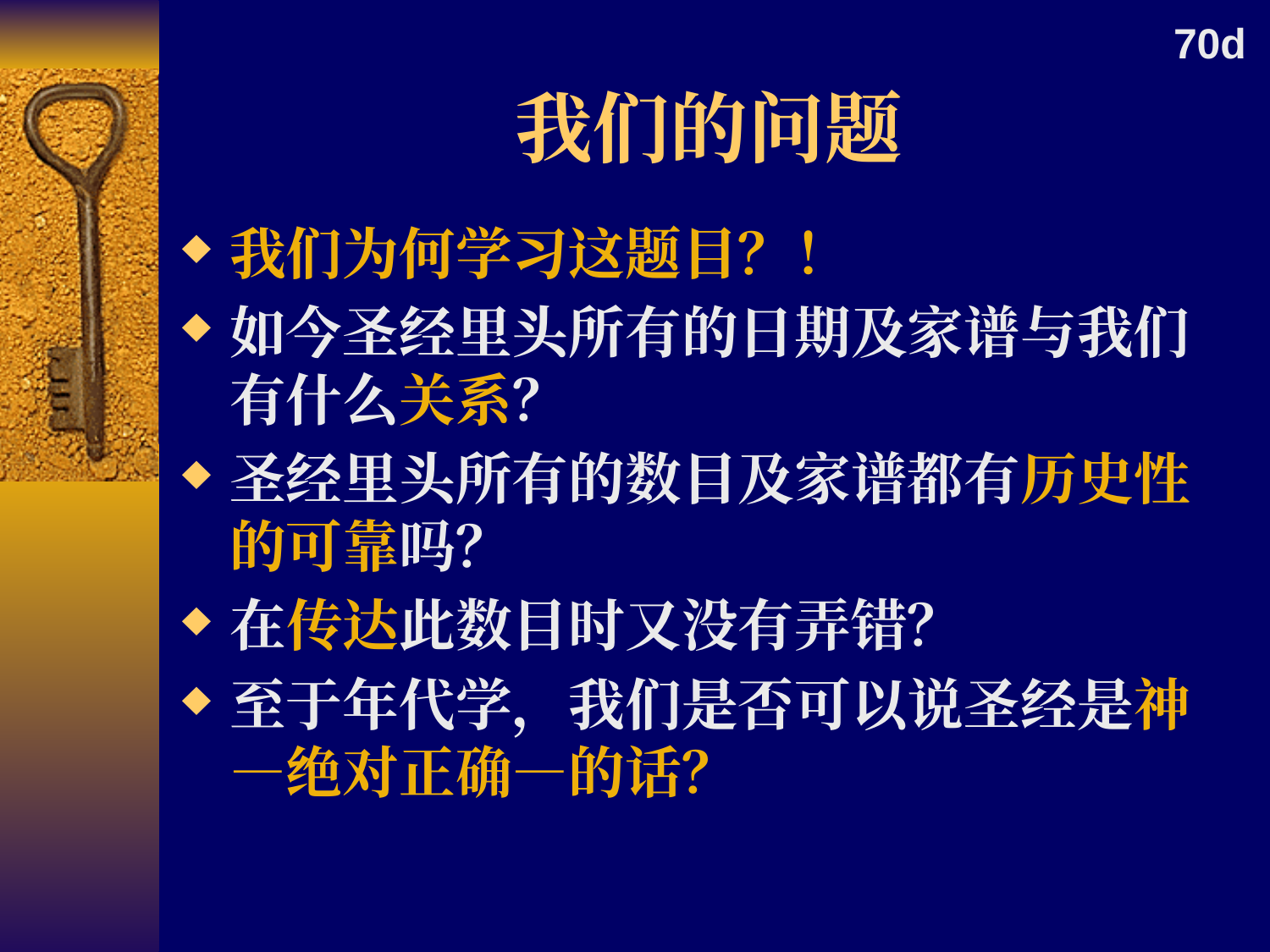

70d
# 我们的问题
我们为何学习这题目？！
如今圣经里头所有的日期及家谱与我们有什么关系？
圣经里头所有的数目及家谱都有历史性的可靠吗？
在传达此数目时又没有弄错？
至于年代学，我们是否可以说圣经是神—绝对正确—的话？